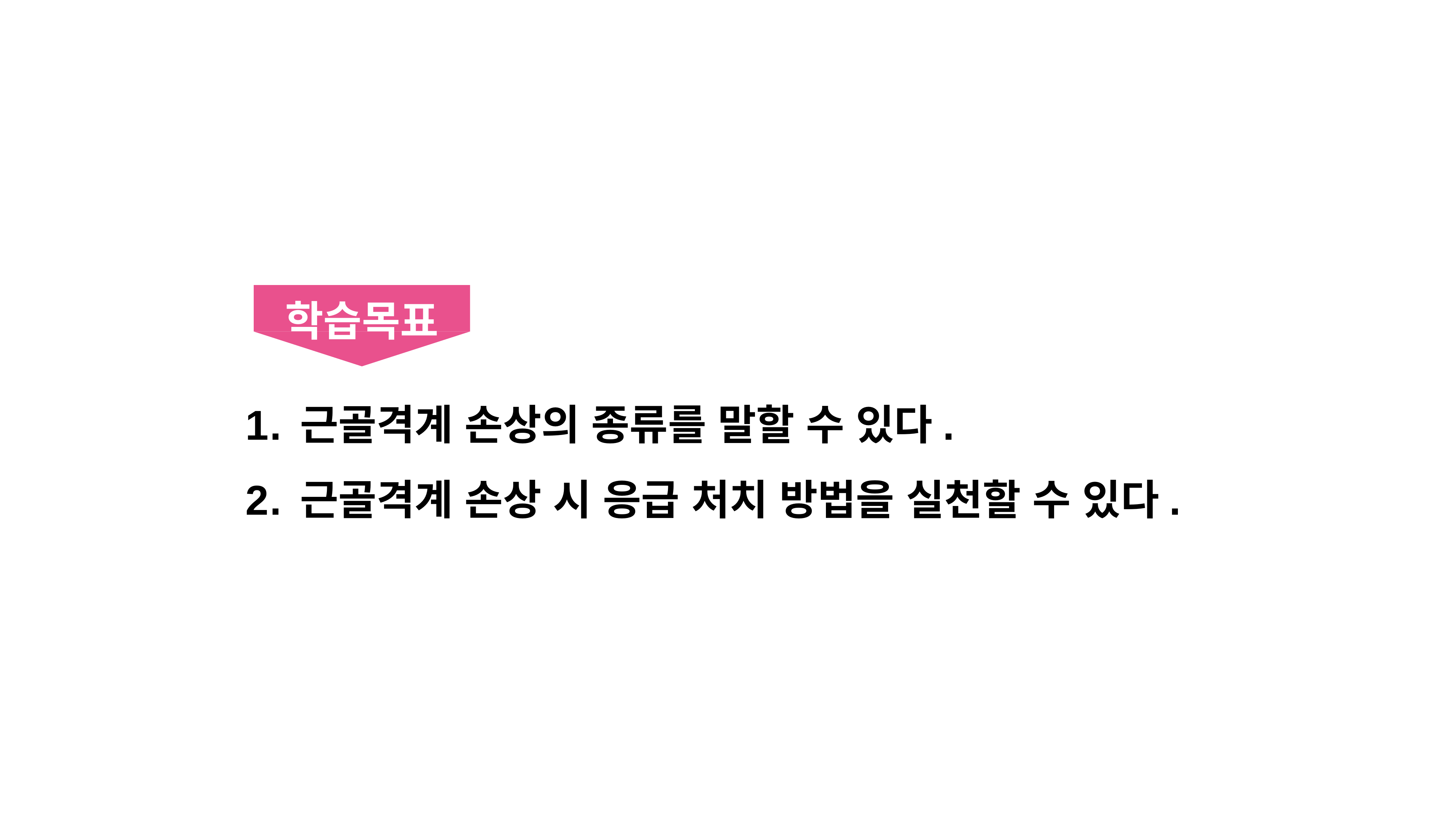

학습목표
근골격계 손상의 종류를 말할 수 있다.
근골격계 손상 시 응급 처치 방법을 실천할 수 있다.